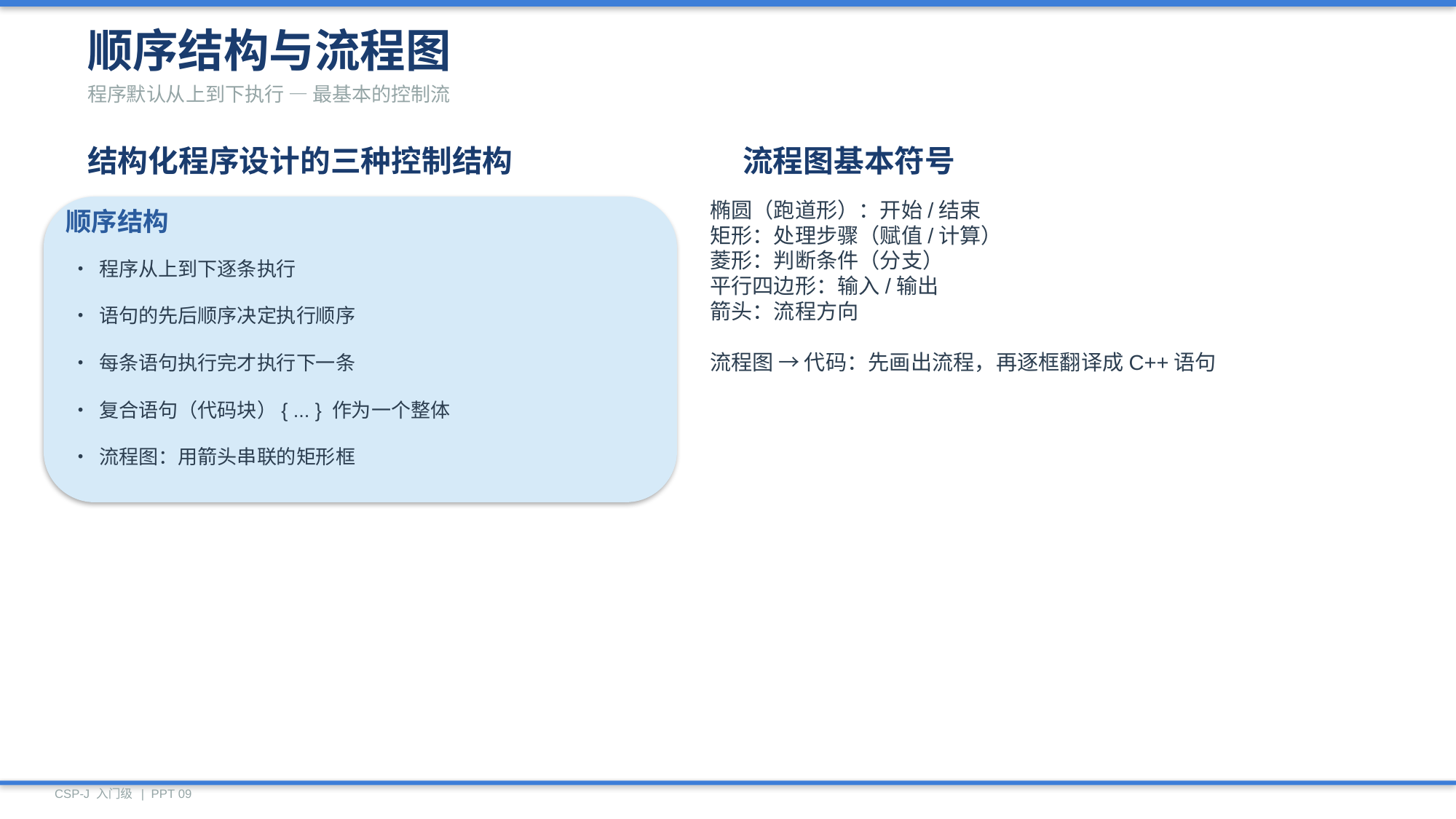

顺序结构与流程图
程序默认从上到下执行 — 最基本的控制流
结构化程序设计的三种控制结构
流程图基本符号

椭圆（跑道形）：开始/结束
矩形：处理步骤（赋值/计算）
菱形：判断条件（分支）
平行四边形：输入/输出
箭头：流程方向
流程图 → 代码：先画出流程，再逐框翻译成C++语句
顺序结构
• 程序从上到下逐条执行
• 语句的先后顺序决定执行顺序
• 每条语句执行完才执行下一条
• 复合语句（代码块）{ ... } 作为一个整体
• 流程图：用箭头串联的矩形框

CSP-J 入门级  |  PPT 09